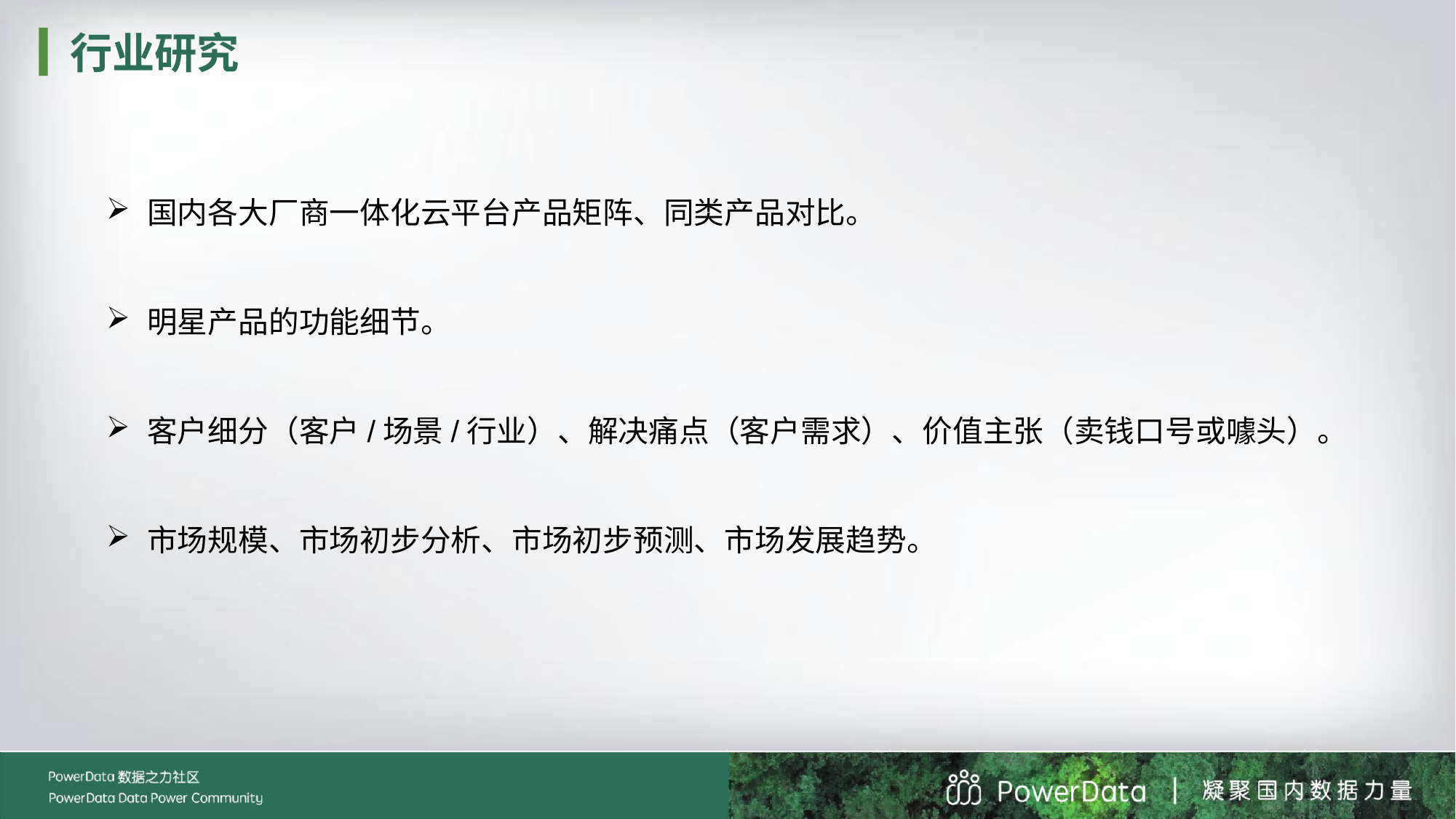

行业研究

国内各大厂商一体化云平台产品矩阵、同类产品对比。
明星产品的功能细节。
客户细分（客户/场景/行业）、解决痛点（客户需求）、价值主张（卖钱口号或噱头）。
市场规模、市场初步分析、市场初步预测、市场发展趋势。